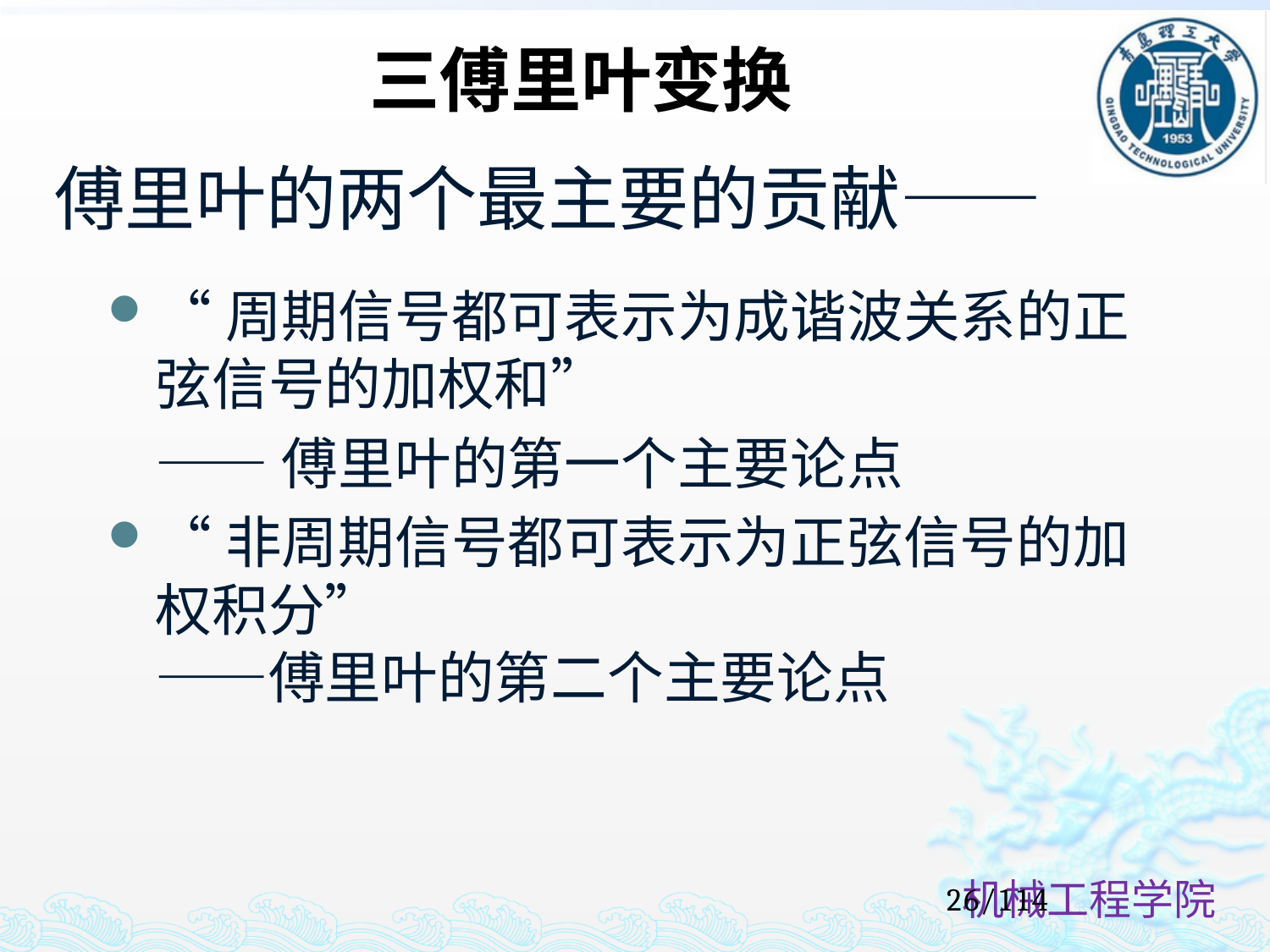

三傅里叶变换
傅里叶的两个最主要的贡献——
“周期信号都可表示为成谐波关系的正弦信号的加权和”
	——傅里叶的第一个主要论点
“非周期信号都可表示为正弦信号的加权积分”
——傅里叶的第二个主要论点
26/114